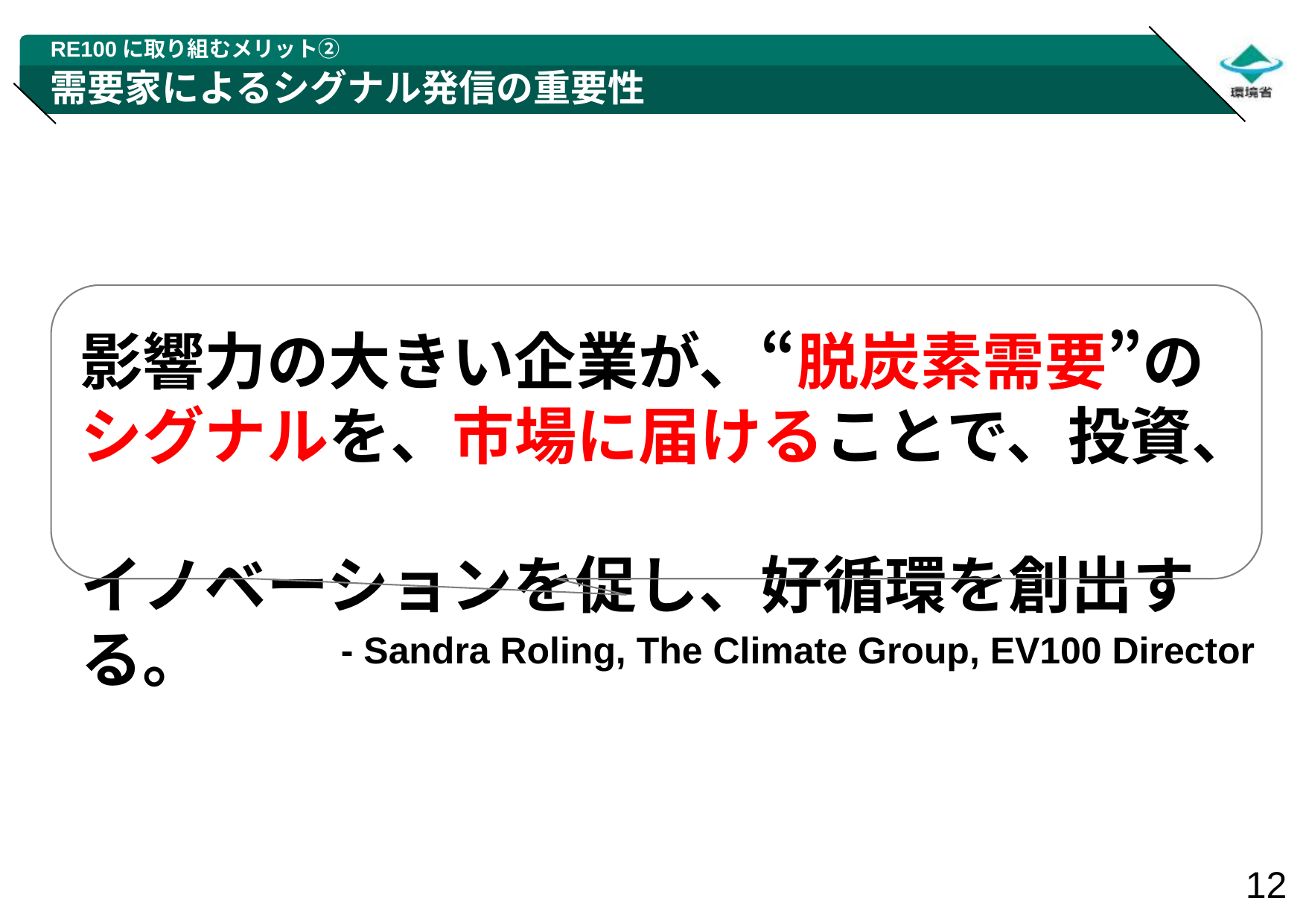

RE100に取り組むメリット②
# 需要家によるシグナル発信の重要性

影響力の大きい企業が、“脱炭素需要”の
シグナルを、市場に届けることで、投資、
イノベーションを促し、好循環を創出する。
　- Sandra Roling, The Climate Group, EV100 Director